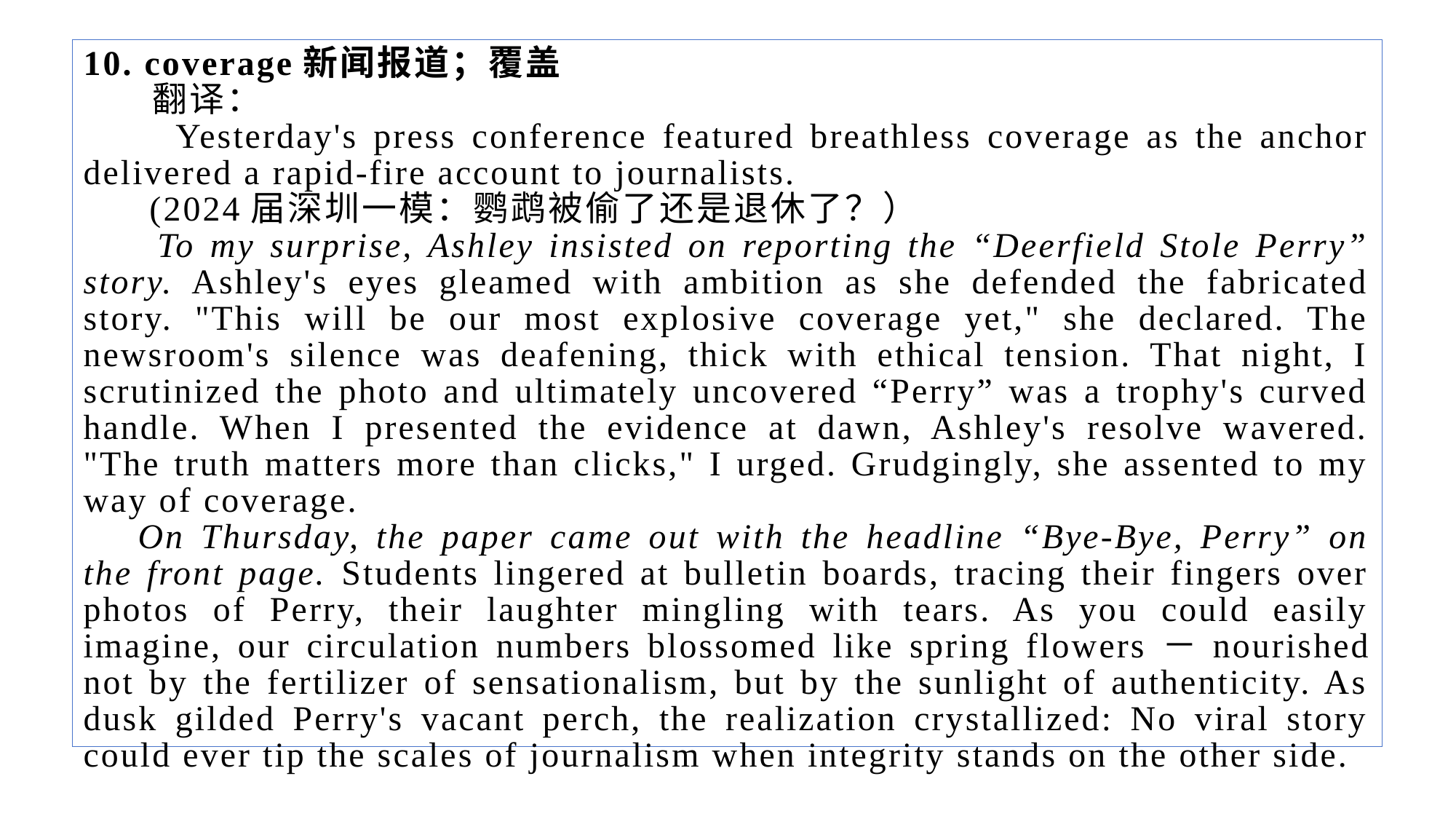

10. coverage新闻报道；覆盖
      翻译：
      Yesterday's press conference featured breathless coverage as the anchor delivered a rapid-fire account to journalists.
      (2024届深圳一模：鹦鹉被偷了还是退休了？）
     To my surprise, Ashley insisted on reporting the “Deerfield Stole Perry” story. Ashley's eyes gleamed with ambition as she defended the fabricated story. "This will be our most explosive coverage yet," she declared. The newsroom's silence was deafening, thick with ethical tension. That night, I scrutinized the photo and ultimately uncovered “Perry” was a trophy's curved handle. When I presented the evidence at dawn, Ashley's resolve wavered. "The truth matters more than clicks," I urged. Grudgingly, she assented to my way of coverage.
On Thursday, the paper came out with the headline “Bye-Bye, Perry” on the front page. Students lingered at bulletin boards, tracing their fingers over photos of Perry, their laughter mingling with tears. As you could easily imagine, our circulation numbers blossomed like spring flowers－nourished not by the fertilizer of sensationalism, but by the sunlight of authenticity. As dusk gilded Perry's vacant perch, the realization crystallized: No viral story could ever tip the scales of journalism when integrity stands on the other side.